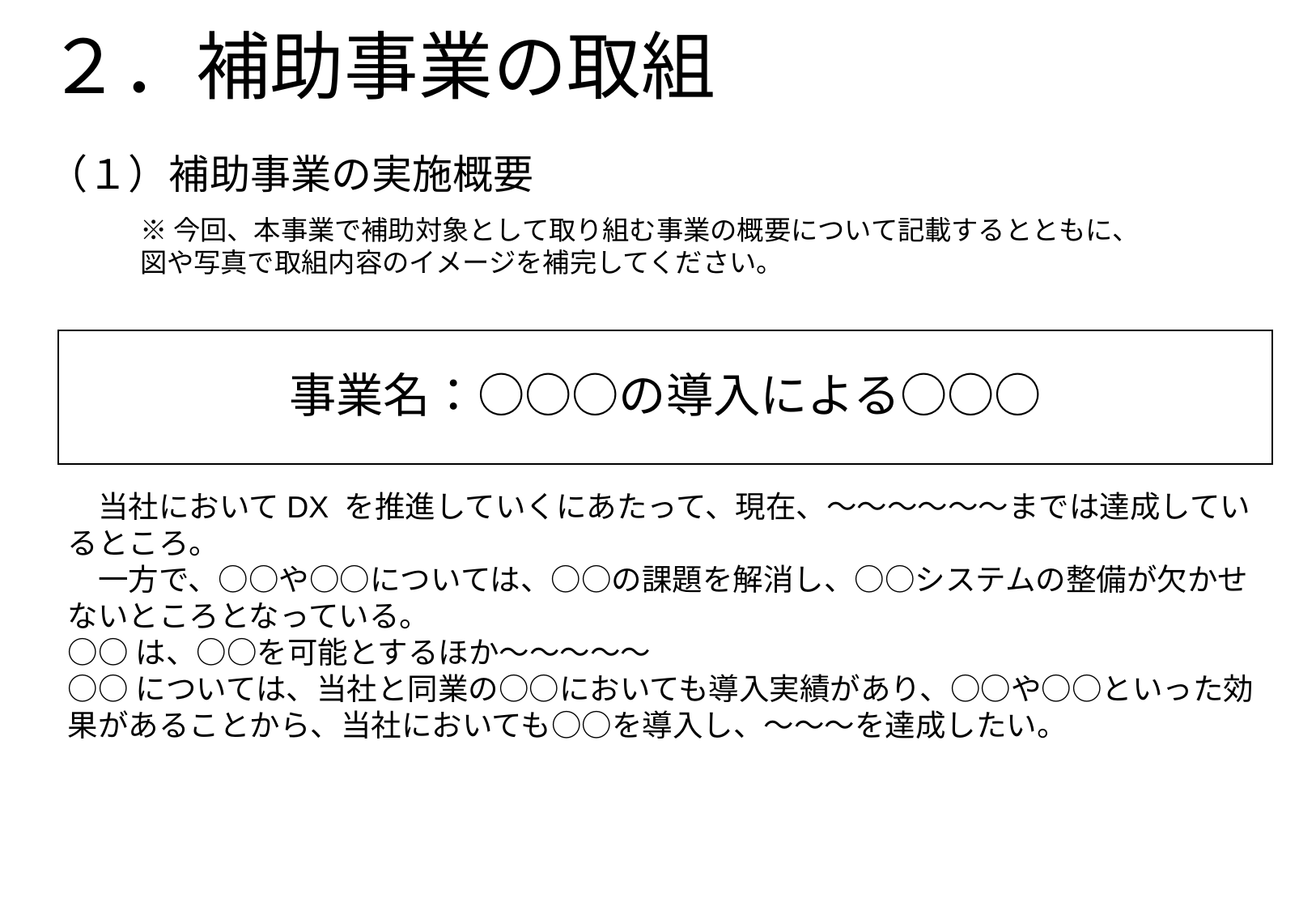

# ２．補助事業の取組
（１）補助事業の実施概要
※今回、本事業で補助対象として取り組む事業の概要について記載するとともに、図や写真で取組内容のイメージを補完してください。
事業名：○○○の導入による○○○
　当社においてDX を推進していくにあたって、現在、～～～～～～までは達成しているところ。
　一方で、○○や○○については、○○の課題を解消し、○○システムの整備が欠かせないところとなっている。
○○は、○○を可能とするほか～～～～～
○○については、当社と同業の○○においても導入実績があり、○○や○○といった効果があることから、当社においても○○を導入し、～～～を達成したい。